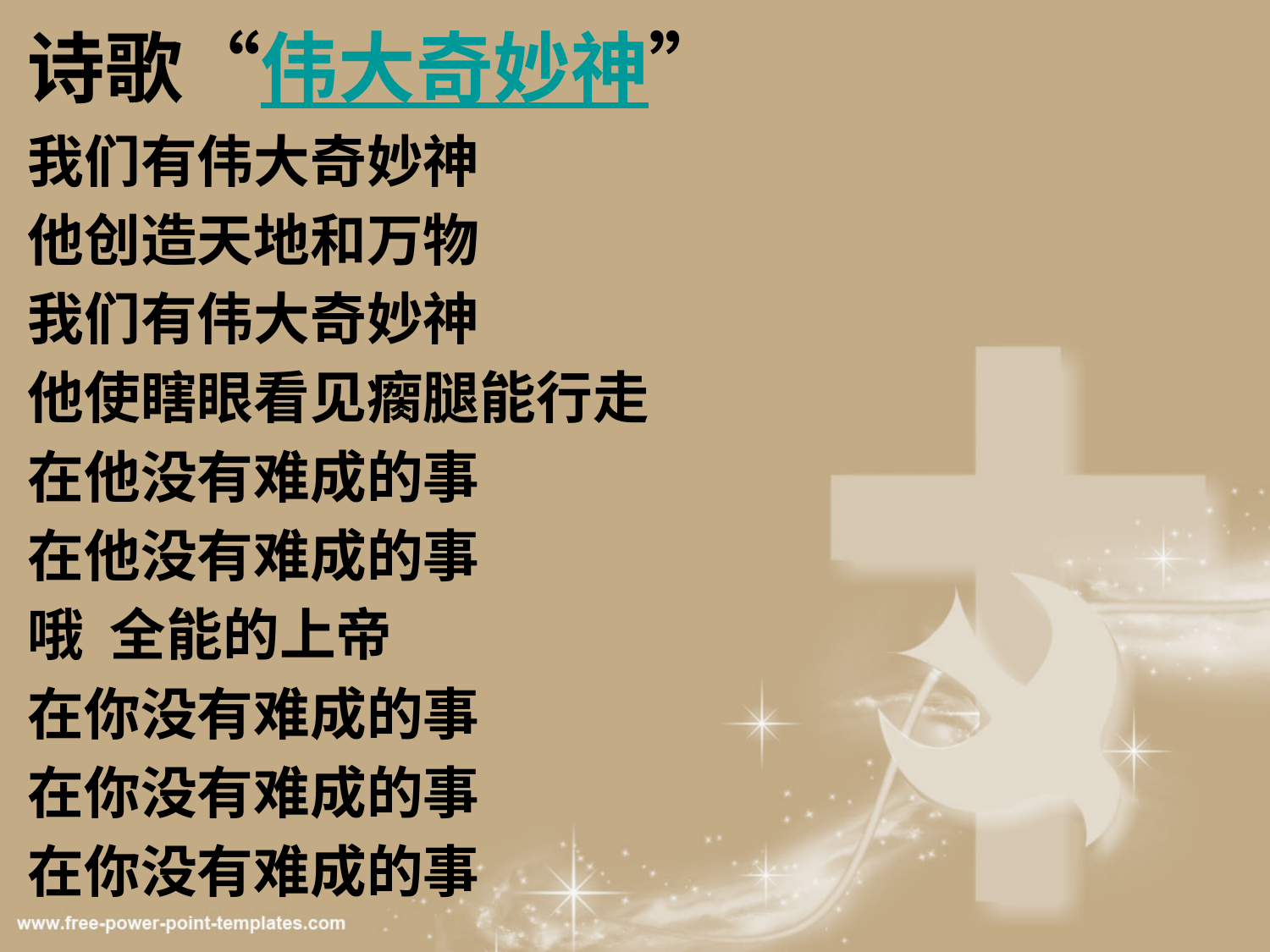

# 诗歌“伟大奇妙神”
我们有伟大奇妙神
他创造天地和万物
我们有伟大奇妙神
他使瞎眼看见瘸腿能行走
在他没有难成的事
在他没有难成的事
哦  全能的上帝
在你没有难成的事
在你没有难成的事
在你没有难成的事